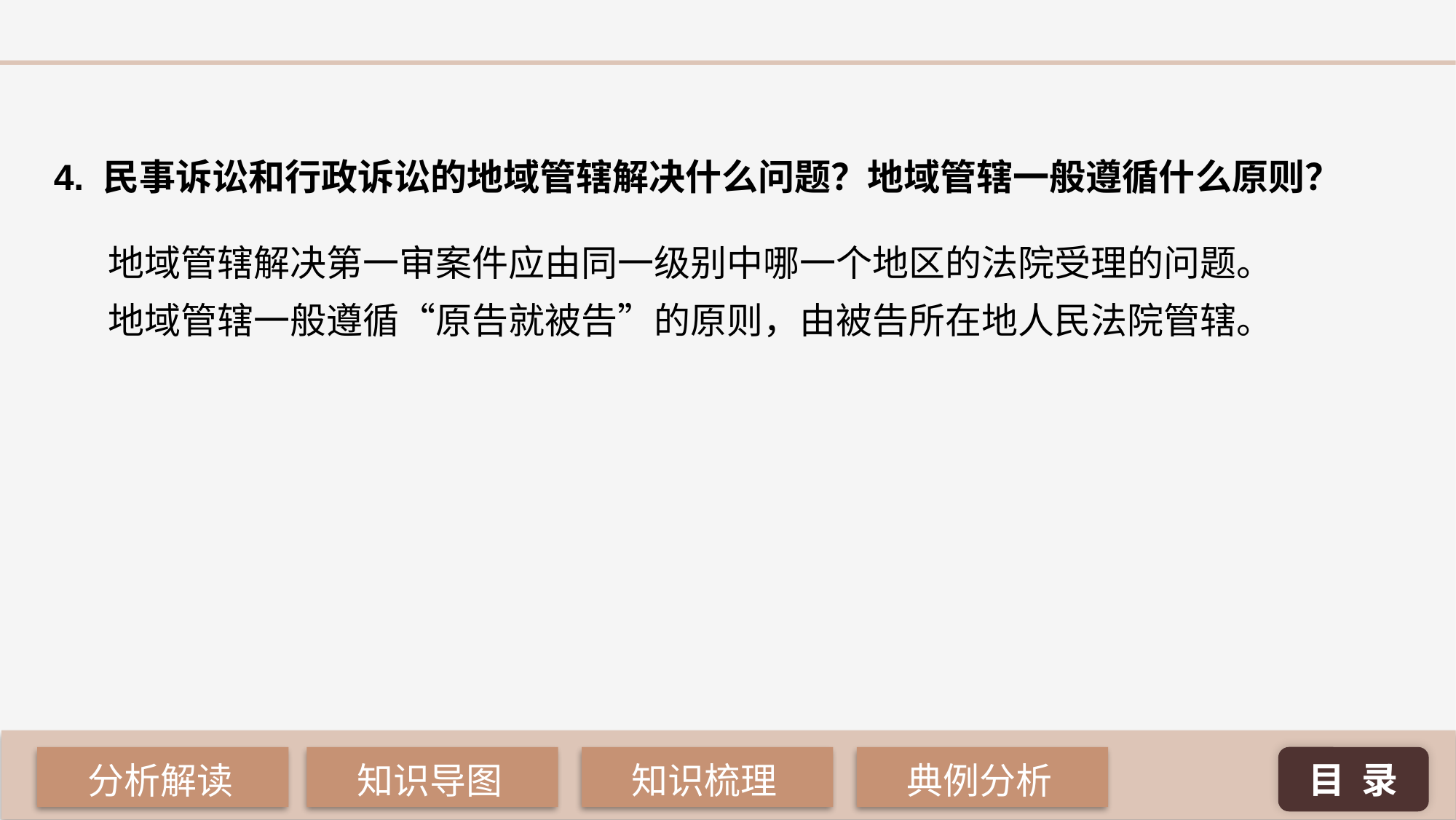

4. 民事诉讼和行政诉讼的地域管辖解决什么问题？地域管辖一般遵循什么原则？
地域管辖解决第一审案件应由同一级别中哪一个地区的法院受理的问题。
地域管辖一般遵循“原告就被告”的原则，由被告所在地人民法院管辖。